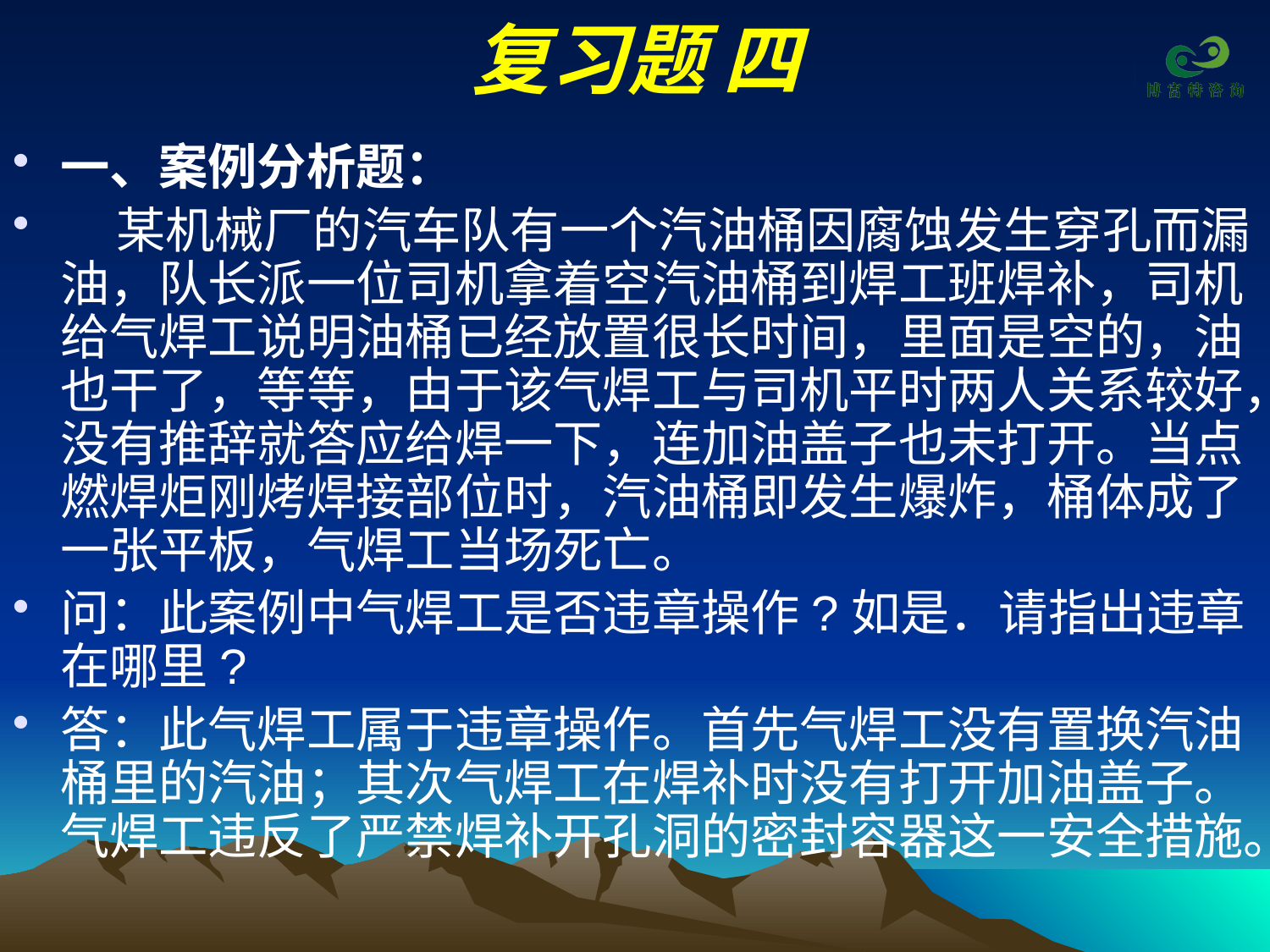

# 复习题 四
一、案例分析题：
    某机械厂的汽车队有一个汽油桶因腐蚀发生穿孔而漏油，队长派一位司机拿着空汽油桶到焊工班焊补，司机给气焊工说明油桶已经放置很长时间，里面是空的，油也干了，等等，由于该气焊工与司机平时两人关系较好，没有推辞就答应给焊一下，连加油盖子也未打开。当点燃焊炬刚烤焊接部位时，汽油桶即发生爆炸，桶体成了一张平板，气焊工当场死亡。
问：此案例中气焊工是否违章操作?如是．请指出违章在哪里?
答：此气焊工属于违章操作。首先气焊工没有置换汽油桶里的汽油；其次气焊工在焊补时没有打开加油盖子。气焊工违反了严禁焊补开孔洞的密封容器这一安全措施。